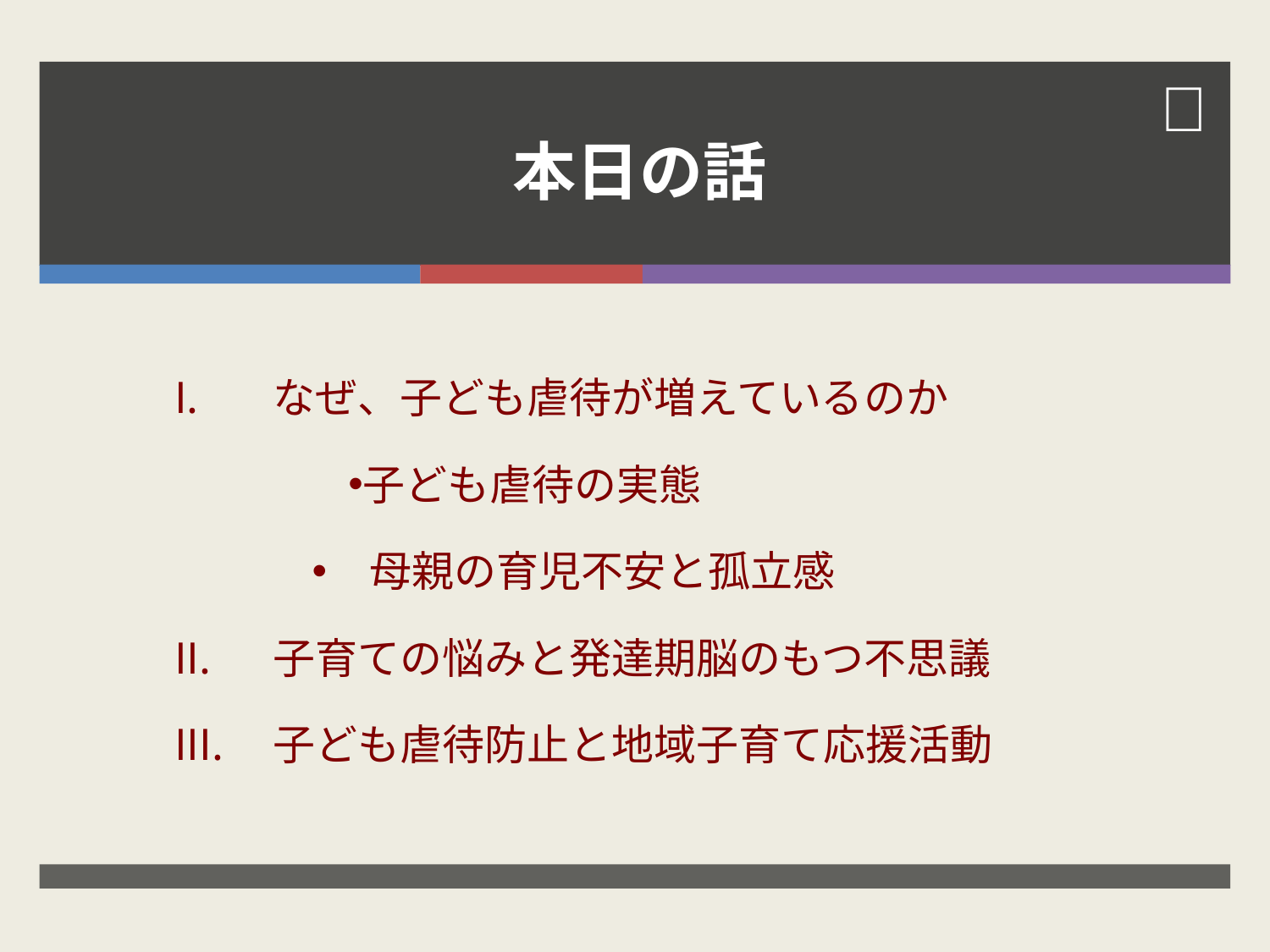

# 本日の話
なぜ、子ども虐待が増えているのか
子ども虐待の実態
　母親の育児不安と孤立感
子育ての悩みと発達期脳のもつ不思議
子ども虐待防止と地域子育て応援活動